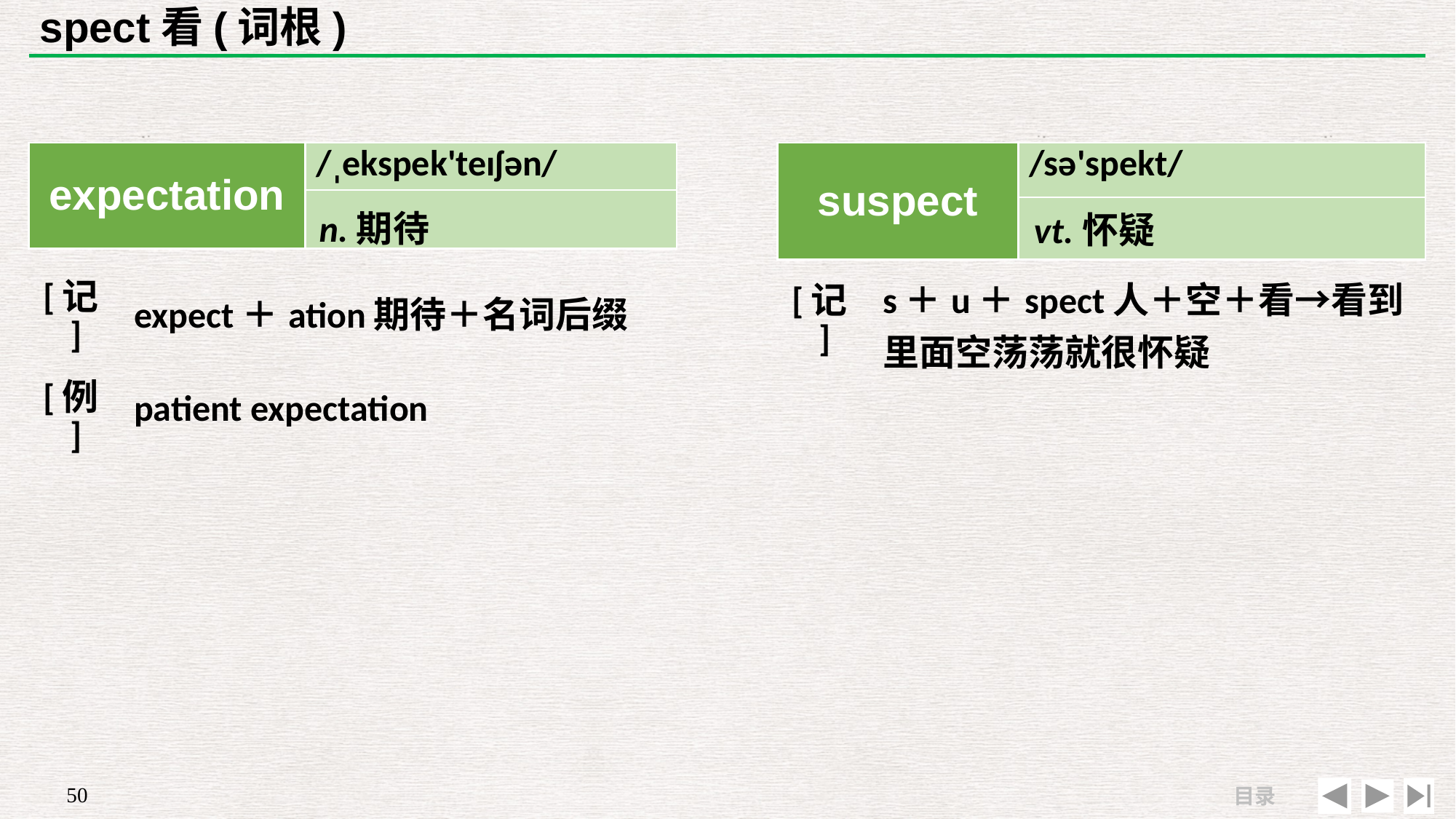

# spect看(词根)

| expectation | /ˌekspek'teɪʃən/ |
| --- | --- |
|  |  |
| suspect | /sə'spekt/ |
| --- | --- |
|  |  |
n.期待
vt.怀疑
| [记] | expect＋ation期待＋名词后缀 |
| --- | --- |
| [例] | patient expectation |
| [记] | s＋u＋spect人＋空＋看→看到里面空荡荡就很怀疑 |
| --- | --- |
|  |  |